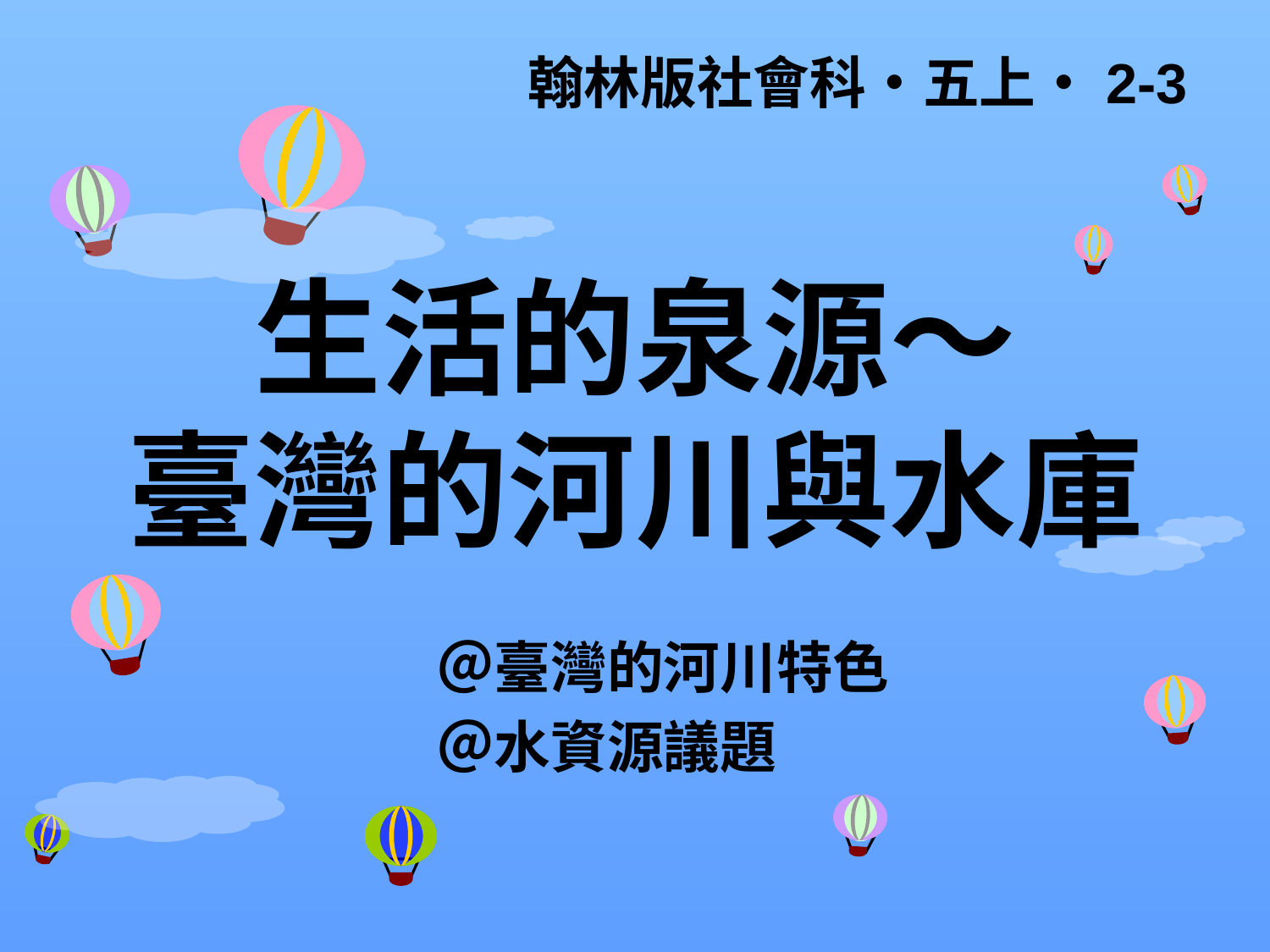

翰林版社會科•五上•2-3
# 生活的泉源～ 臺灣的河川與水庫
＠臺灣的河川特色
＠水資源議題